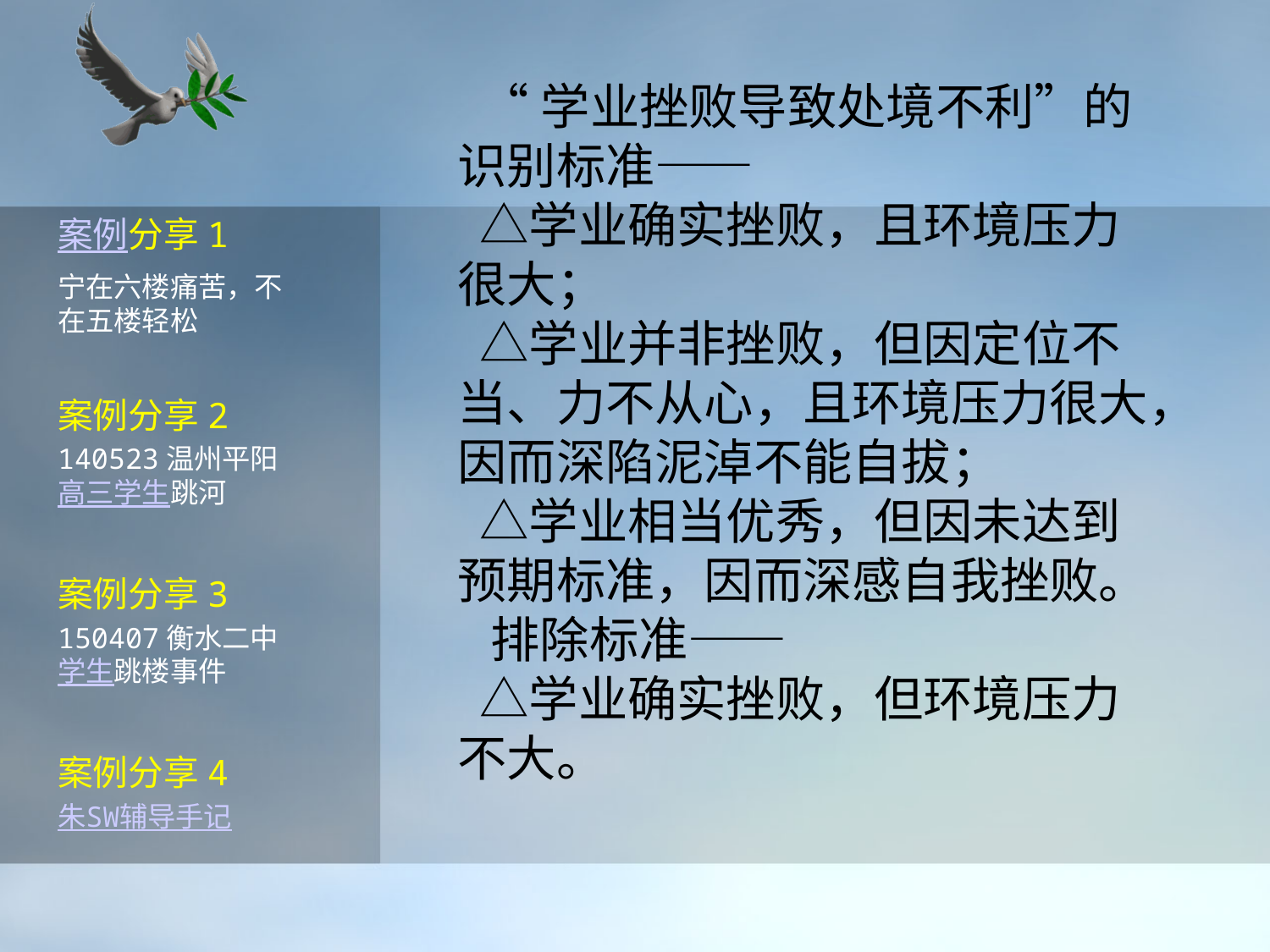

# “学业挫败导致处境不利”的识别标准—— △学业确实挫败，且环境压力很大； △学业并非挫败，但因定位不当、力不从心，且环境压力很大，因而深陷泥淖不能自拔； △学业相当优秀，但因未达到预期标准，因而深感自我挫败。 排除标准—— △学业确实挫败，但环境压力不大。
案例分享1
宁在六楼痛苦，不在五楼轻松

案例分享2
140523温州平阳高三学生跳河

案例分享3
150407衡水二中学生跳楼事件

案例分享4
朱SW辅导手记